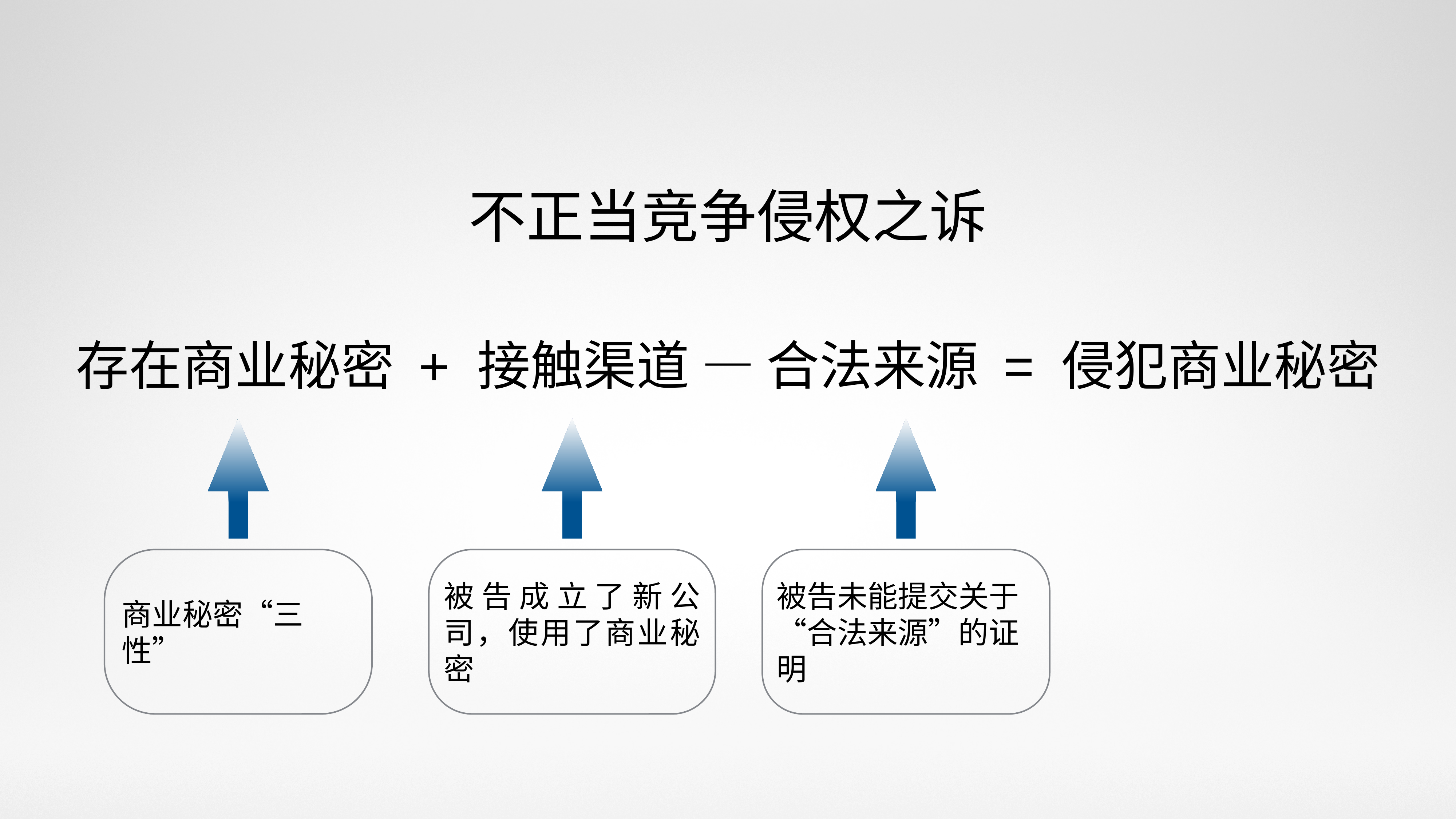

不正当竞争侵权之诉
存在商业秘密 + 接触渠道 — 合法来源 = 侵犯商业秘密

被告成立了新公司，使用了商业秘密

被告未能提交关于“合法来源”的证明

商业秘密“三性”